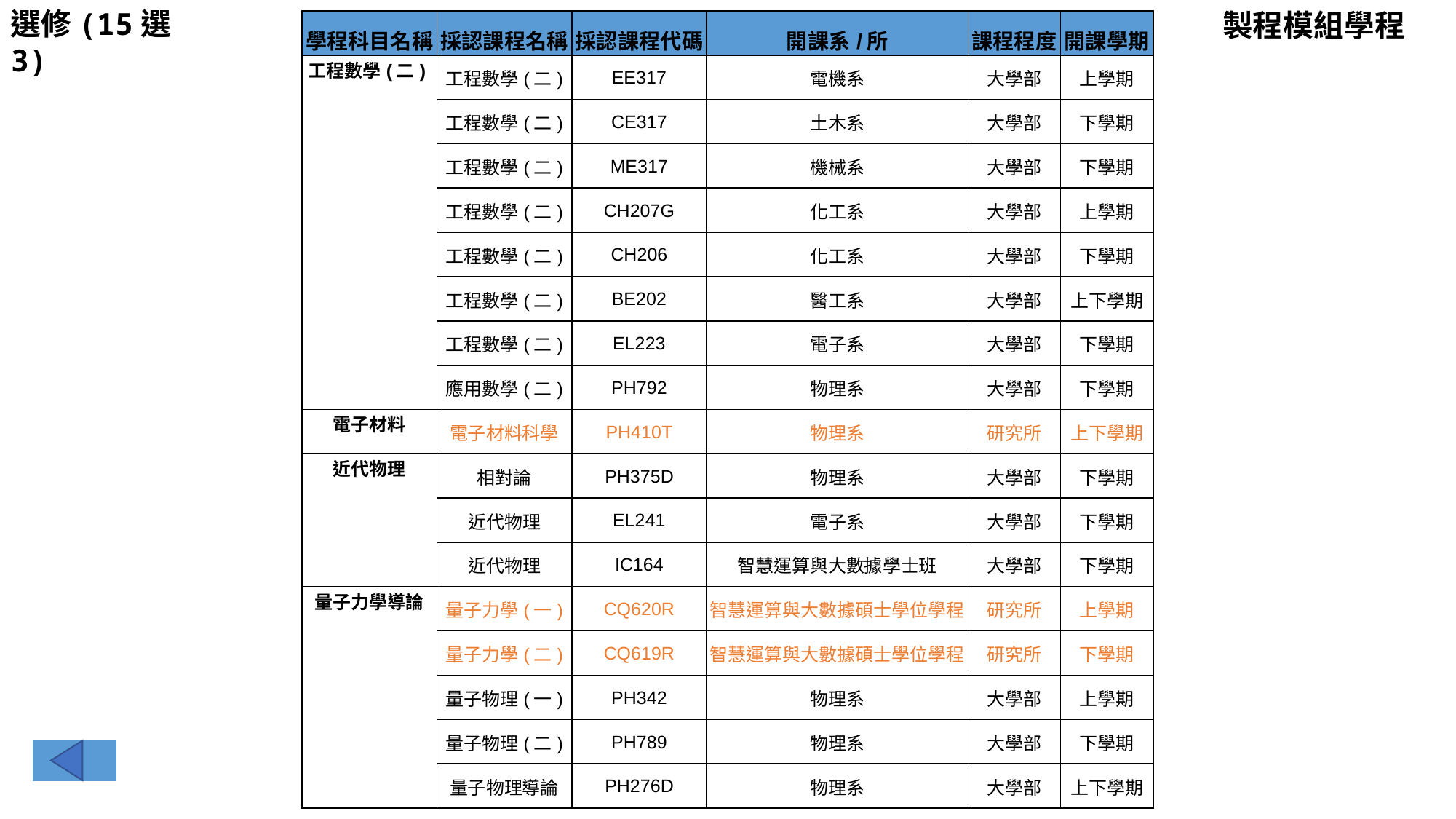

選修(15選3)
製程模組學程
| 學程科目名稱 | 採認課程名稱 | 採認課程代碼 | 開課系/所 | 課程程度 | 開課學期 |
| --- | --- | --- | --- | --- | --- |
| 工程數學(二) | 工程數學(二) | EE317 | 電機系 | 大學部 | 上學期 |
|  | 工程數學(二) | CE317 | 土木系 | 大學部 | 下學期 |
|  | 工程數學(二) | ME317 | 機械系 | 大學部 | 下學期 |
|  | 工程數學(二) | CH207G | 化工系 | 大學部 | 上學期 |
|  | 工程數學(二) | CH206 | 化工系 | 大學部 | 下學期 |
|  | 工程數學(二) | BE202 | 醫工系 | 大學部 | 上下學期 |
|  | 工程數學(二) | EL223 | 電子系 | 大學部 | 下學期 |
|  | 應用數學(二) | PH792 | 物理系 | 大學部 | 下學期 |
| 電子材料 | 電子材料科學 | PH410T | 物理系 | 研究所 | 上下學期 |
| 近代物理 | 相對論 | PH375D | 物理系 | 大學部 | 下學期 |
|  | 近代物理 | EL241 | 電子系 | 大學部 | 下學期 |
|  | 近代物理 | IC164 | 智慧運算與大數據學士班 | 大學部 | 下學期 |
| 量子力學導論 | 量子力學(一) | CQ620R | 智慧運算與大數據碩士學位學程 | 研究所 | 上學期 |
|  | 量子力學(二) | CQ619R | 智慧運算與大數據碩士學位學程 | 研究所 | 下學期 |
|  | 量子物理(一) | PH342 | 物理系 | 大學部 | 上學期 |
|  | 量子物理(二) | PH789 | 物理系 | 大學部 | 下學期 |
|  | 量子物理導論 | PH276D | 物理系 | 大學部 | 上下學期 |